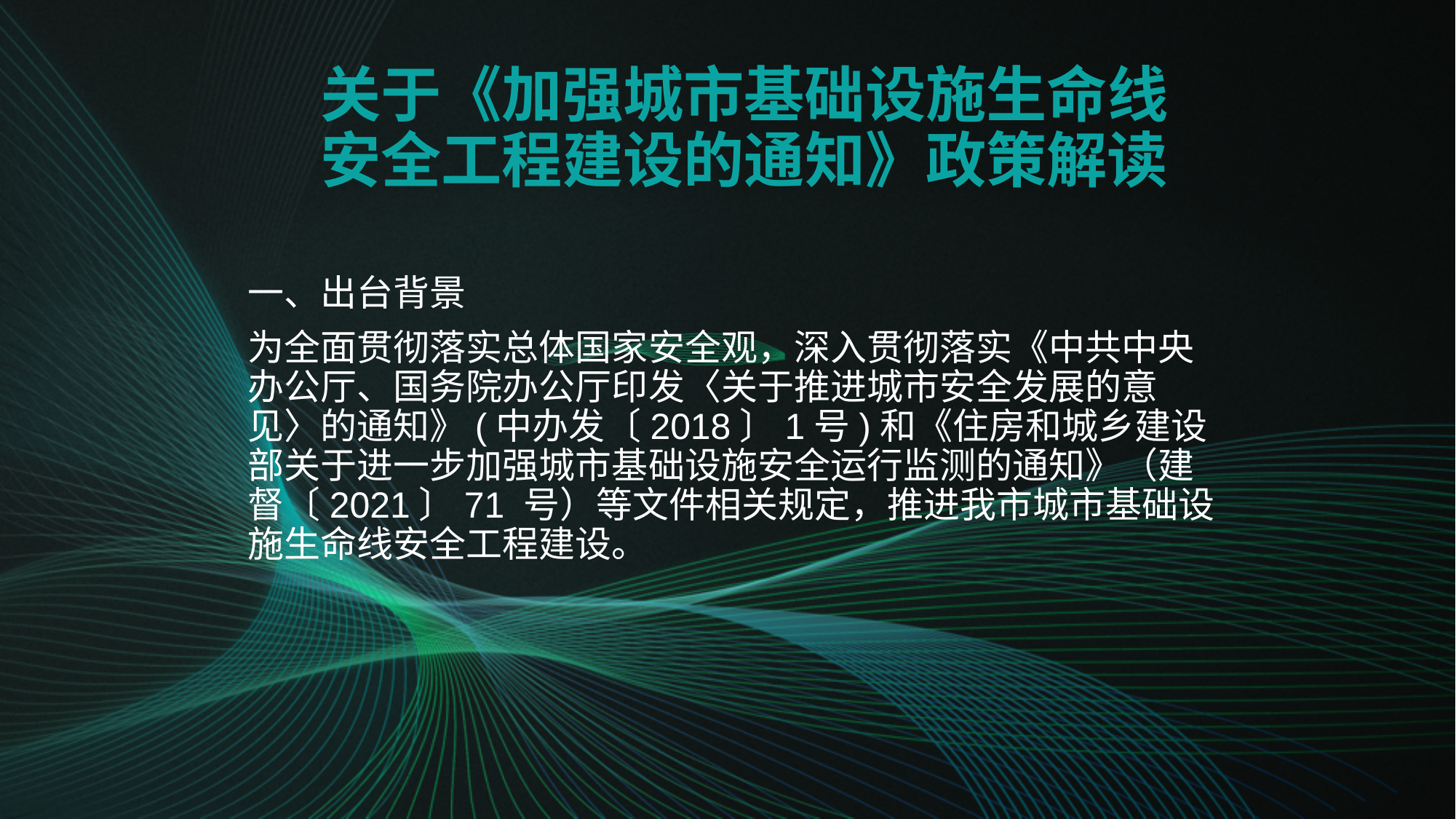

# 关于《加强城市基础设施生命线 安全工程建设的通知》政策解读
一、出台背景
为全面贯彻落实总体国家安全观，深入贯彻落实《中共中央办公厅、国务院办公厅印发〈关于推进城市安全发展的意见〉的通知》(中办发〔2018〕1号)和《住房和城乡建设部关于进一步加强城市基础设施安全运行监测的通知》（建督〔2021〕71 号）等文件相关规定，推进我市城市基础设施生命线安全工程建设。